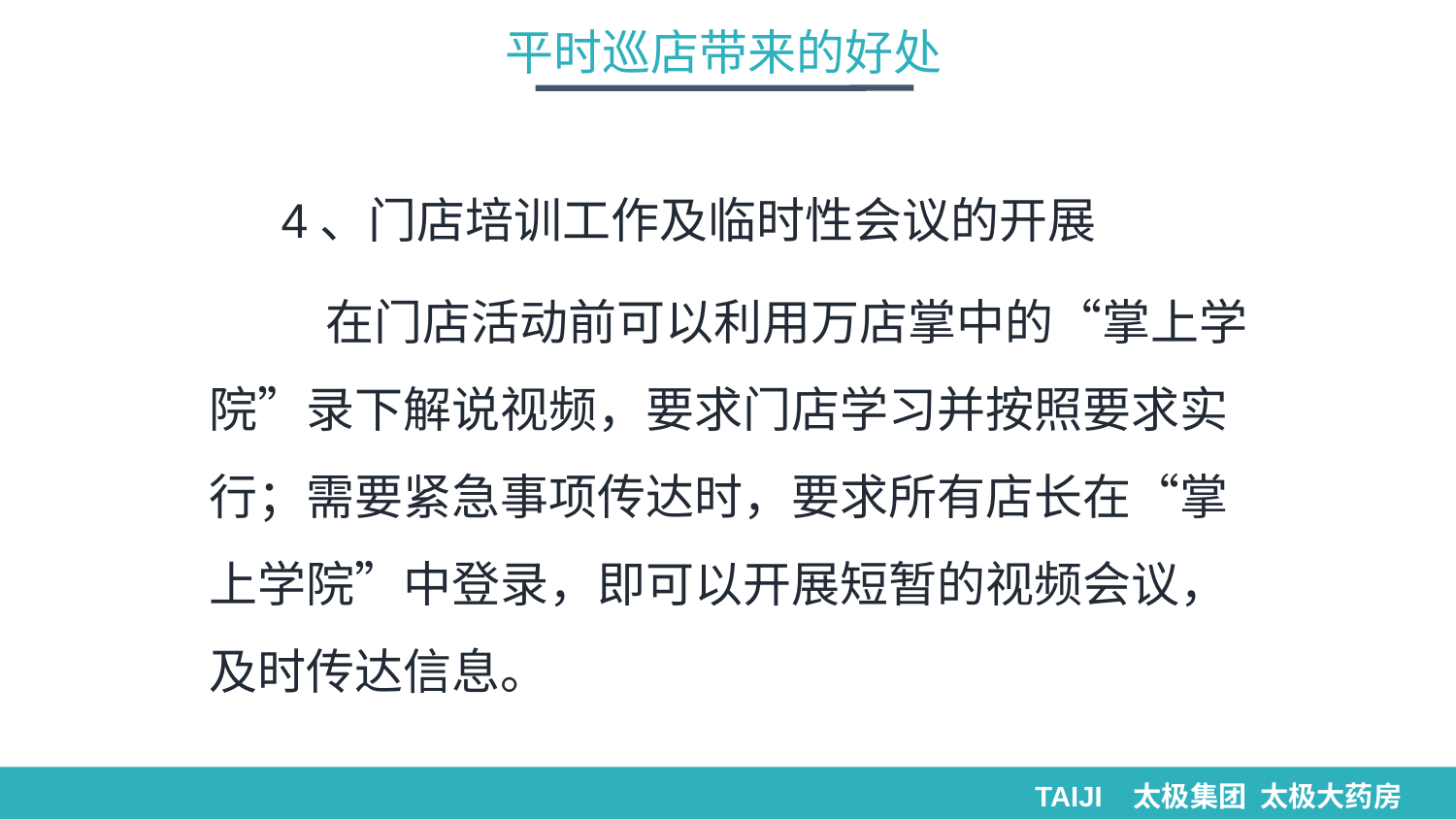

平时巡店带来的好处
4、门店培训工作及临时性会议的开展
   在门店活动前可以利用万店掌中的“掌上学院”录下解说视频，要求门店学习并按照要求实行；需要紧急事项传达时，要求所有店长在“掌上学院”中登录，即可以开展短暂的视频会议，及时传达信息。

TAIJI   太极集团  太极大药房